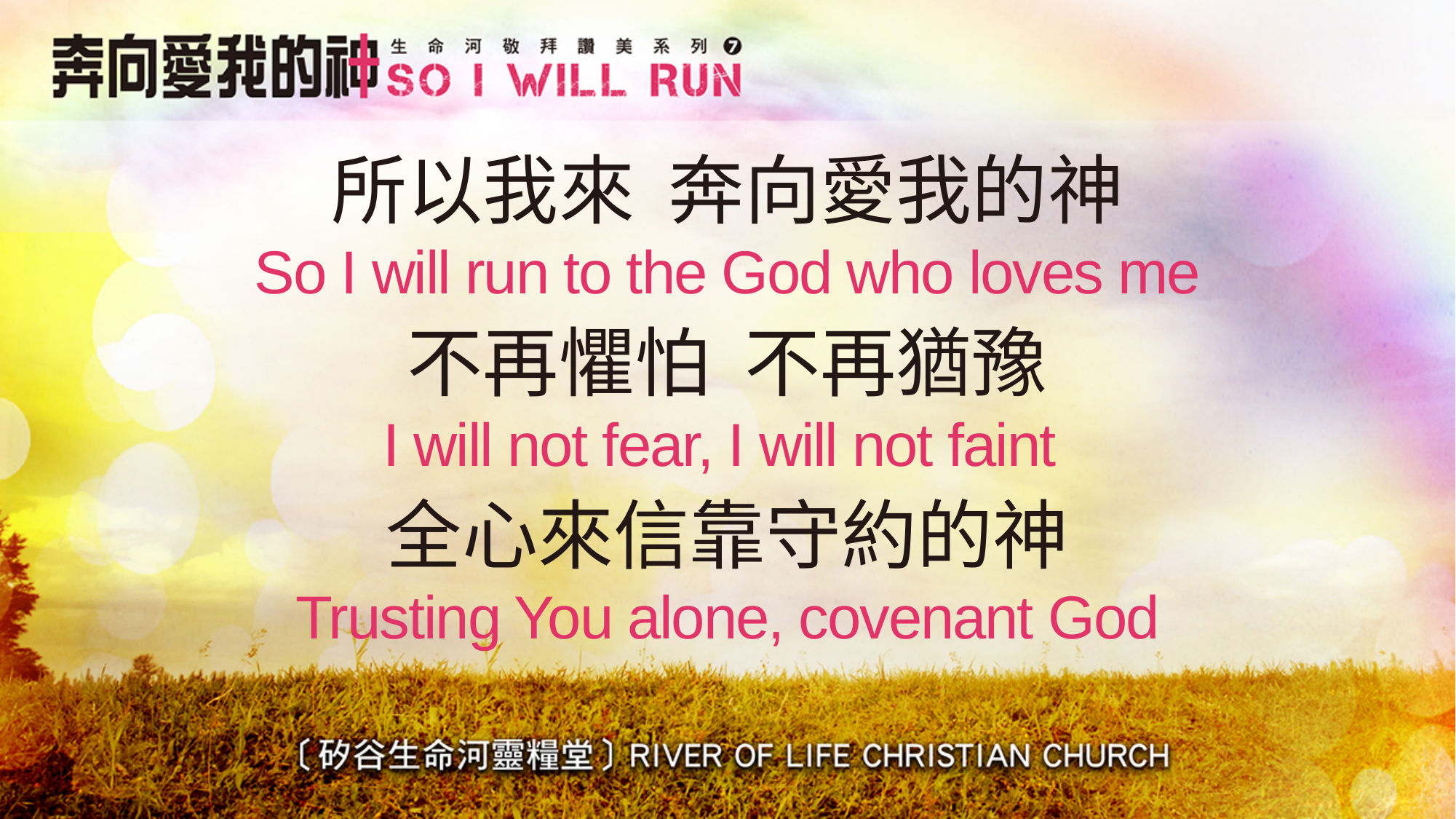

# 所以我來  奔向愛我的神 So I will run to the God who loves me
不再懼怕  不再猶豫
I will not fear, I will not faint
全心來信靠守約的神
Trusting You alone, covenant God